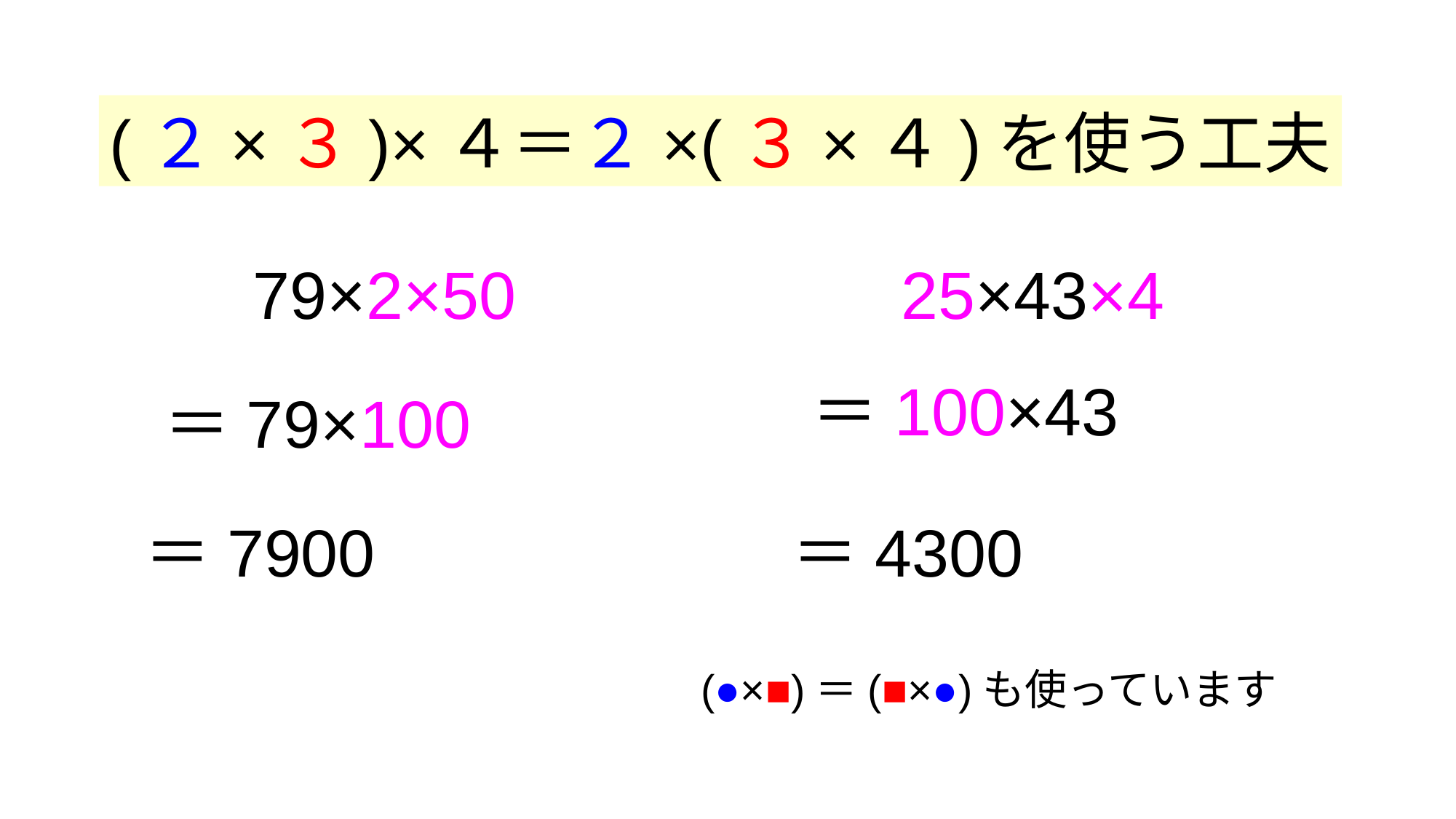

(２×３)×４＝２×(３×４)を使う工夫
79×2×50
25×43×4
＝100×43
＝79×100
＝4300
＝7900
(●×■)＝(■×●)も使っています